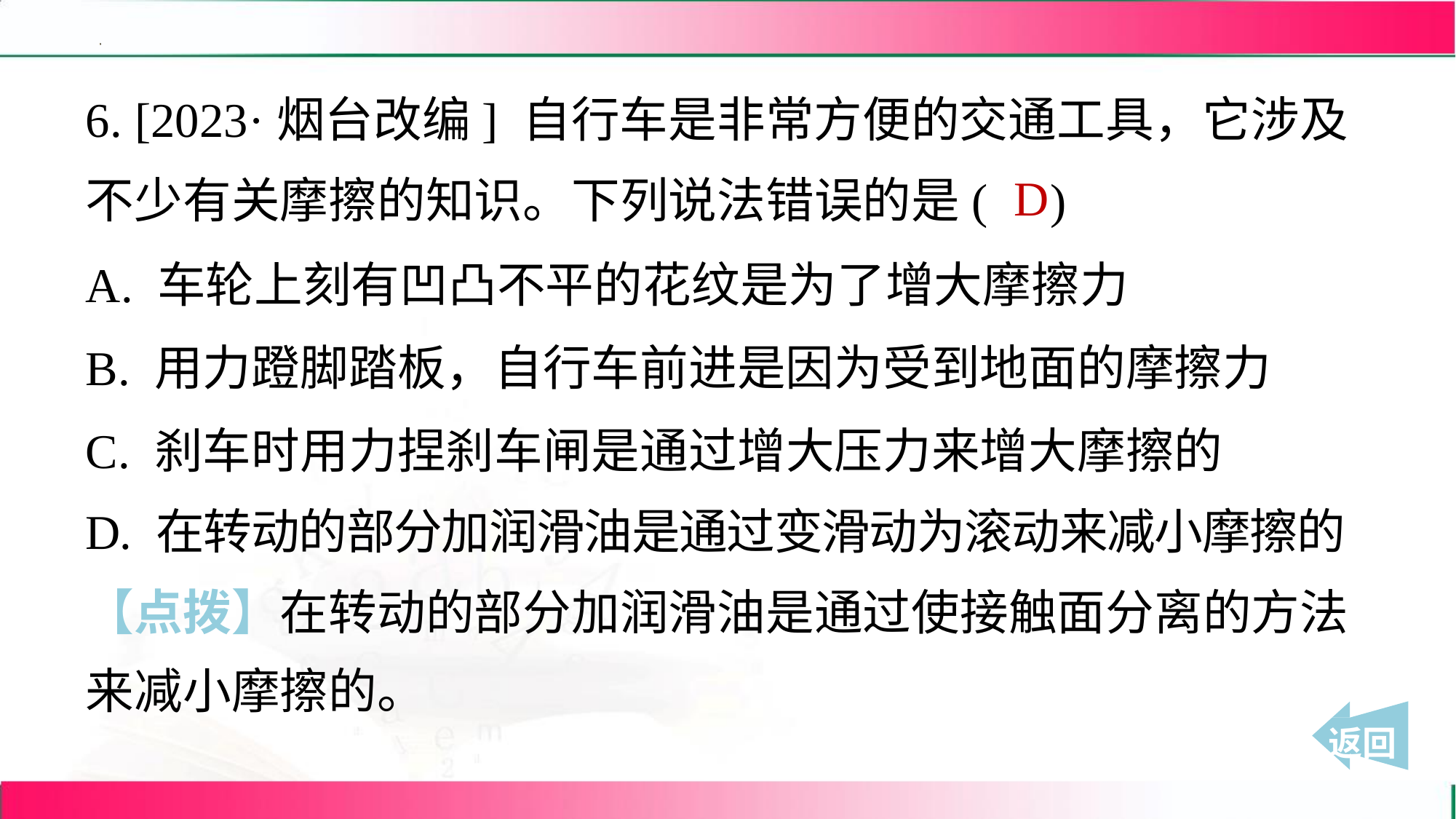

6. [2023·烟台改编] 自行车是非常方便的交通工具，它涉及
不少有关摩擦的知识。下列说法错误的是(     )
D
A. 车轮上刻有凹凸不平的花纹是为了增大摩擦力
B. 用力蹬脚踏板，自行车前进是因为受到地面的摩擦力
C. 刹车时用力捏刹车闸是通过增大压力来增大摩擦的
D. 在转动的部分加润滑油是通过变滑动为滚动来减小摩擦的
【点拨】在转动的部分加润滑油是通过使接触面分离的方法
来减小摩擦的。
 返回